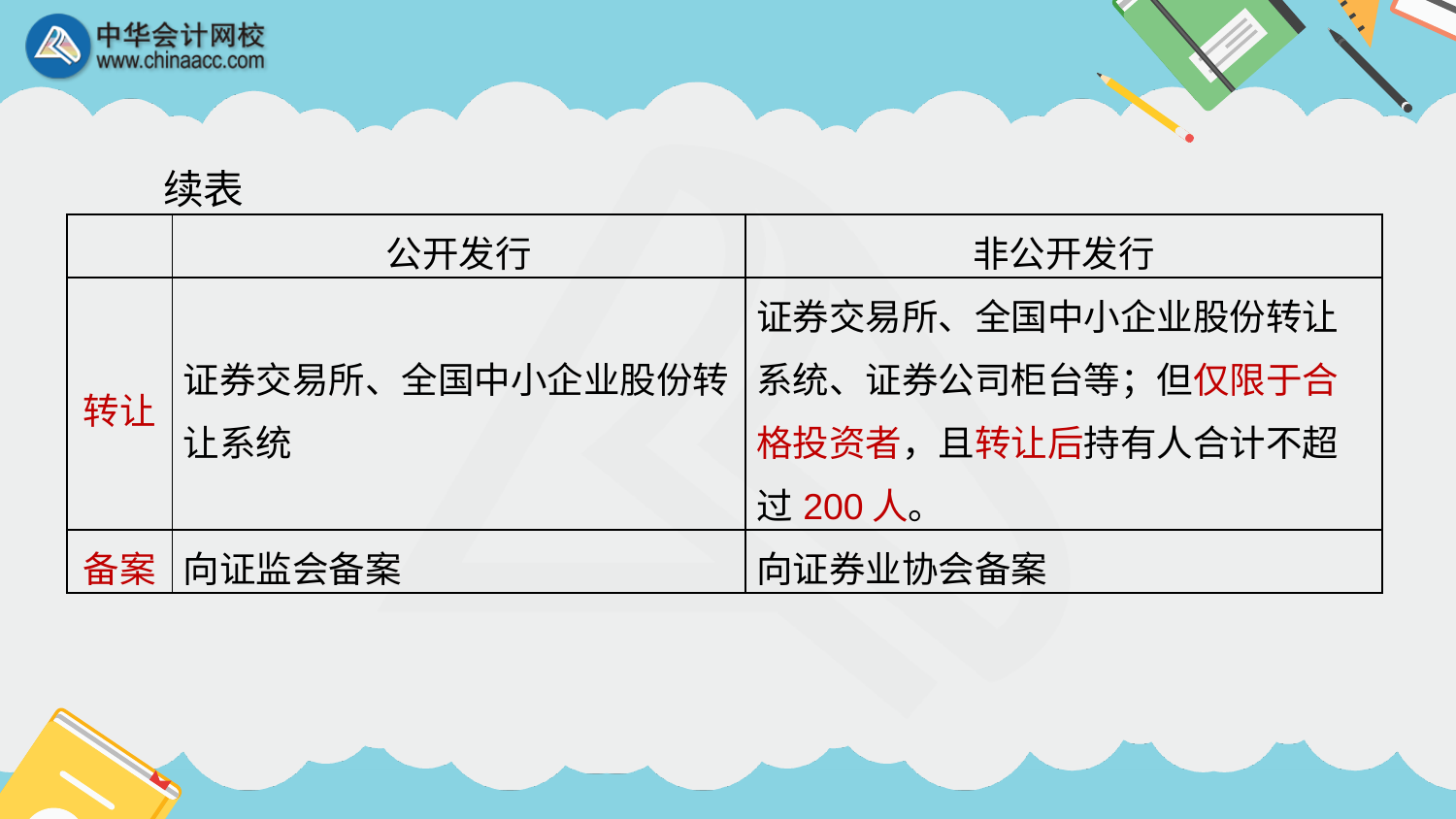

续表
|  | 公开发行 | 非公开发行 |
| --- | --- | --- |
| 转让 | 证券交易所、全国中小企业股份转让系统 | 证券交易所、全国中小企业股份转让系统、证券公司柜台等；但仅限于合格投资者，且转让后持有人合计不超过200人。 |
| 备案 | 向证监会备案 | 向证券业协会备案 |